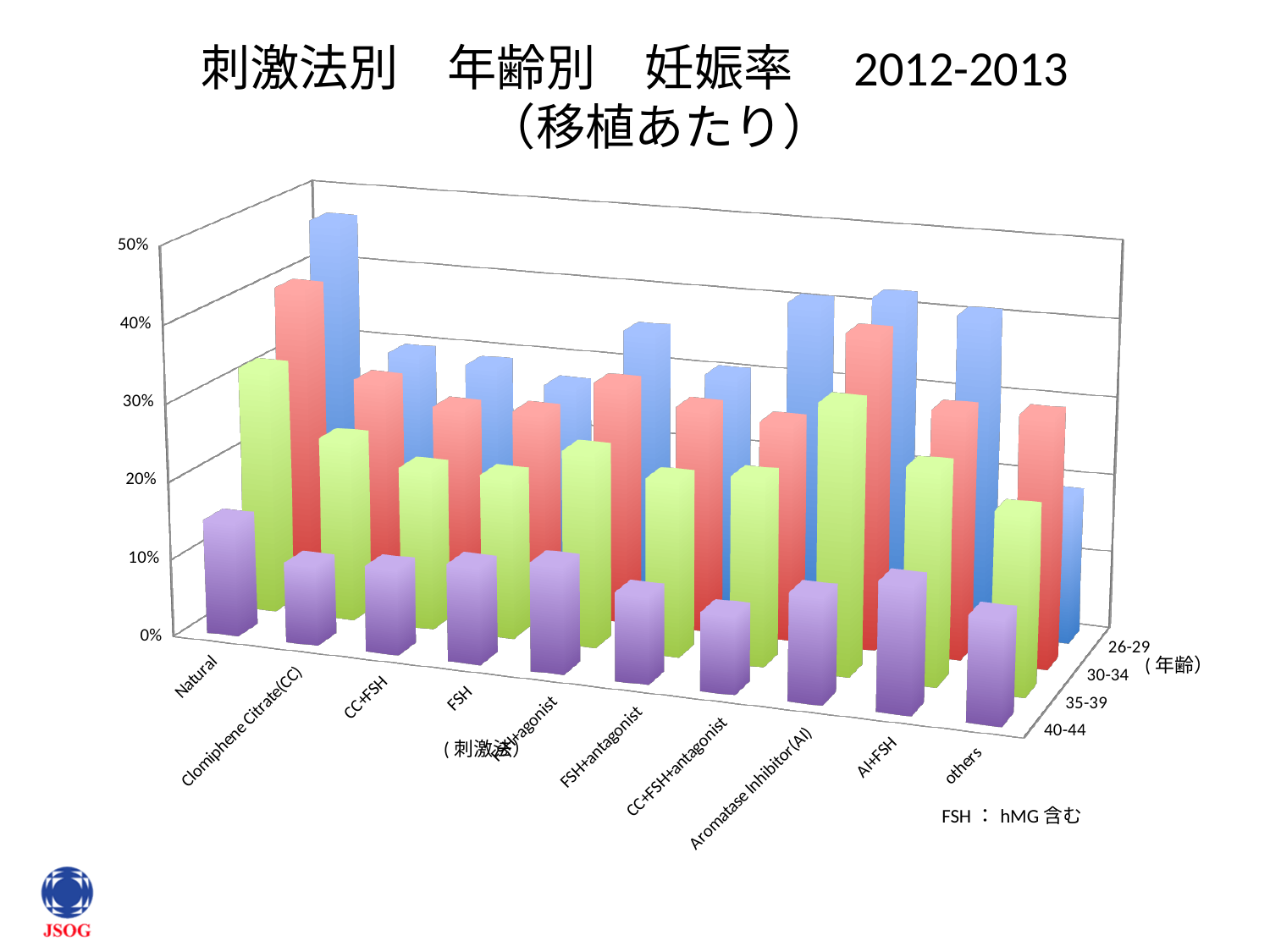

# 刺激法別　年齢別　妊娠率　2012-2013 　（移植あたり）

[unsupported chart]

(年齢）
(刺激法）
FSH：hMG含む